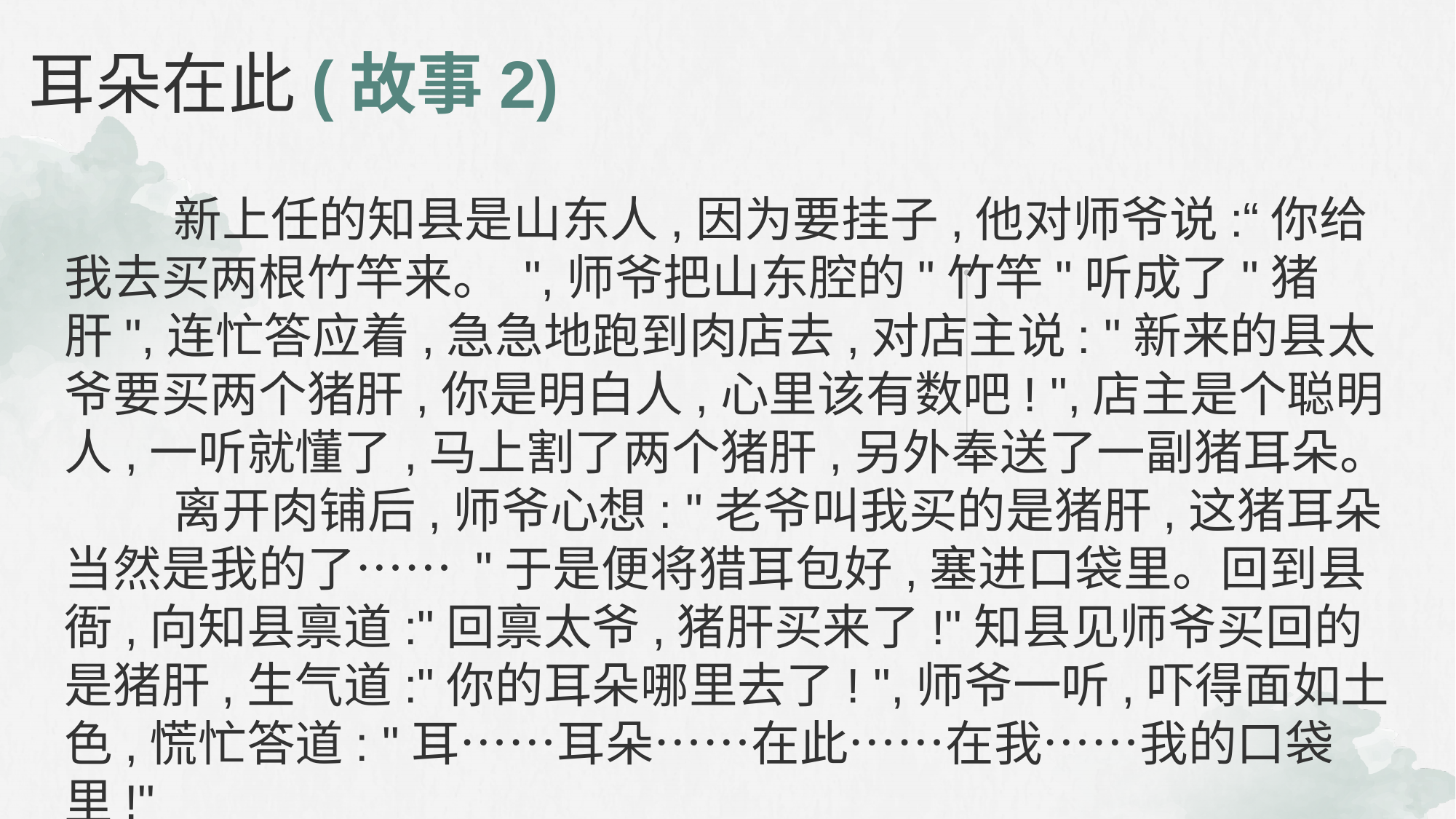

# 耳朵在此(故事2)
	新上任的知县是山东人,因为要挂子,他对师爷说:“你给我去买两根竹竿来。 ",师爷把山东腔的"竹竿"听成了"猪肝",连忙答应着,急急地跑到肉店去,对店主说: "新来的县太爷要买两个猪肝,你是明白人,心里该有数吧! ",店主是个聪明人,一听就懂了,马上割了两个猪肝,另外奉送了一副猪耳朵。
	离开肉铺后,师爷心想: "老爷叫我买的是猪肝,这猪耳朵当然是我的了…… "于是便将猎耳包好,塞进口袋里。回到县衙,向知县禀道:"回禀太爷,猪肝买来了!"知县见师爷买回的是猪肝,生气道:"你的耳朵哪里去了! ",师爷一听,吓得面如土色,慌忙答道: "耳……耳朵……在此……在我……我的口袋里!"